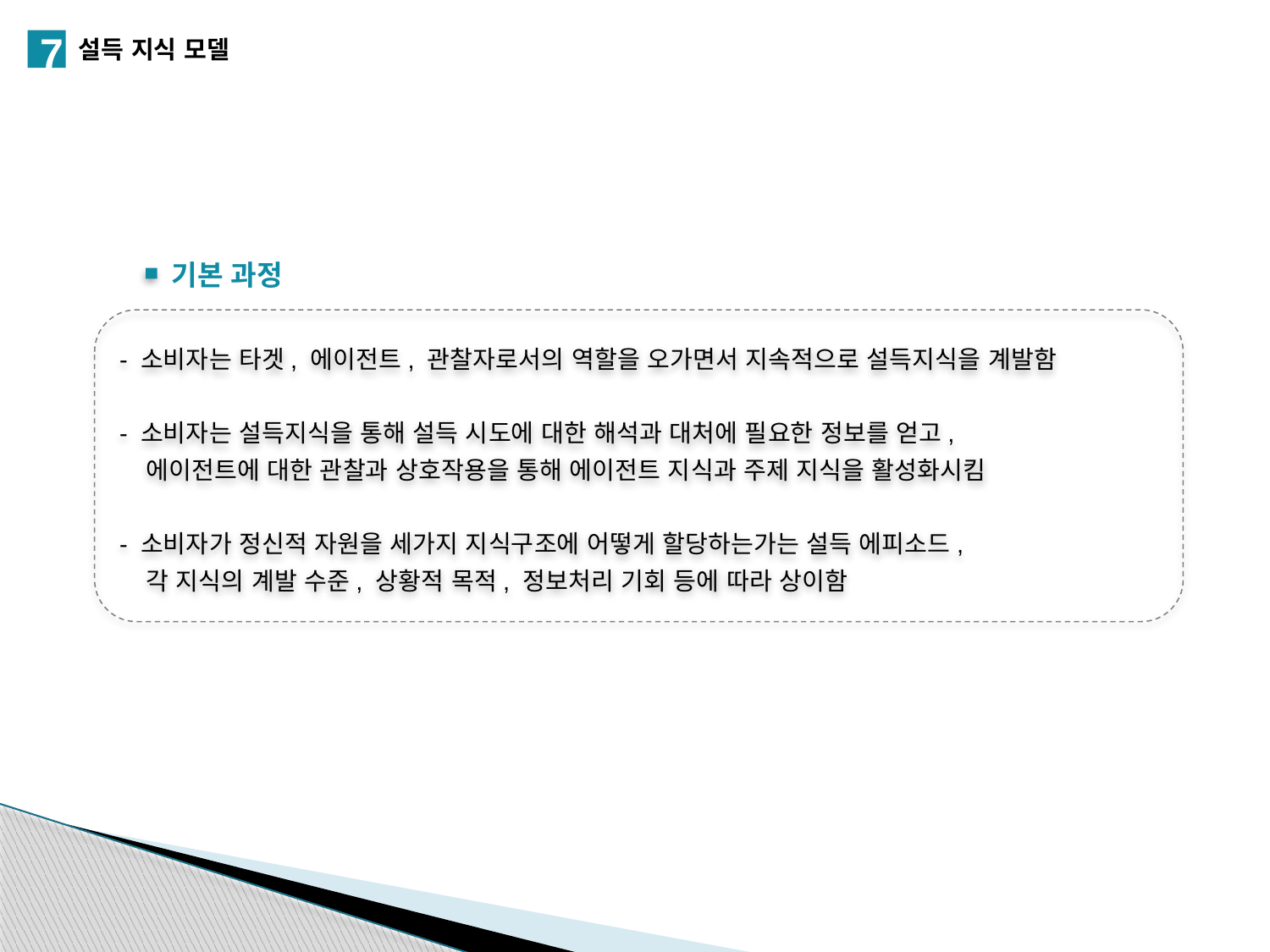

7
설득 지식 모델

기본 과정

- 소비자는 타겟, 에이전트, 관찰자로서의 역할을 오가면서 지속적으로 설득지식을 계발함

- 소비자는 설득지식을 통해 설득 시도에 대한 해석과 대처에 필요한 정보를 얻고,
   에이전트에 대한 관찰과 상호작용을 통해 에이전트 지식과 주제 지식을 활성화시킴

- 소비자가 정신적 자원을 세가지 지식구조에 어떻게 할당하는가는 설득 에피소드,
   각 지식의 계발 수준, 상황적 목적, 정보처리 기회 등에 따라 상이함